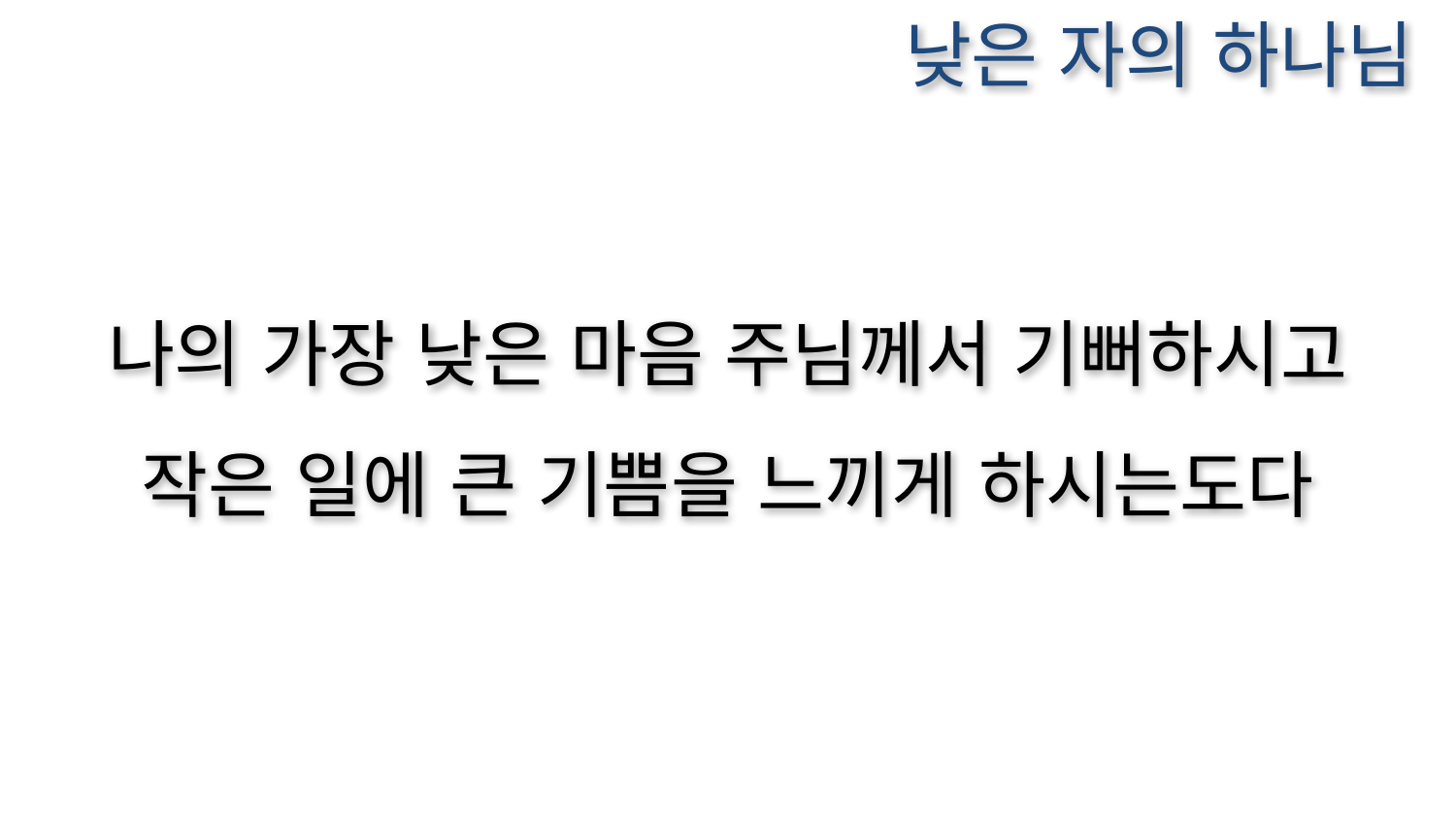

낮은 자의 하나님
나의 가장 낮은 마음 주님께서 기뻐하시고
작은 일에 큰 기쁨을 느끼게 하시는도다